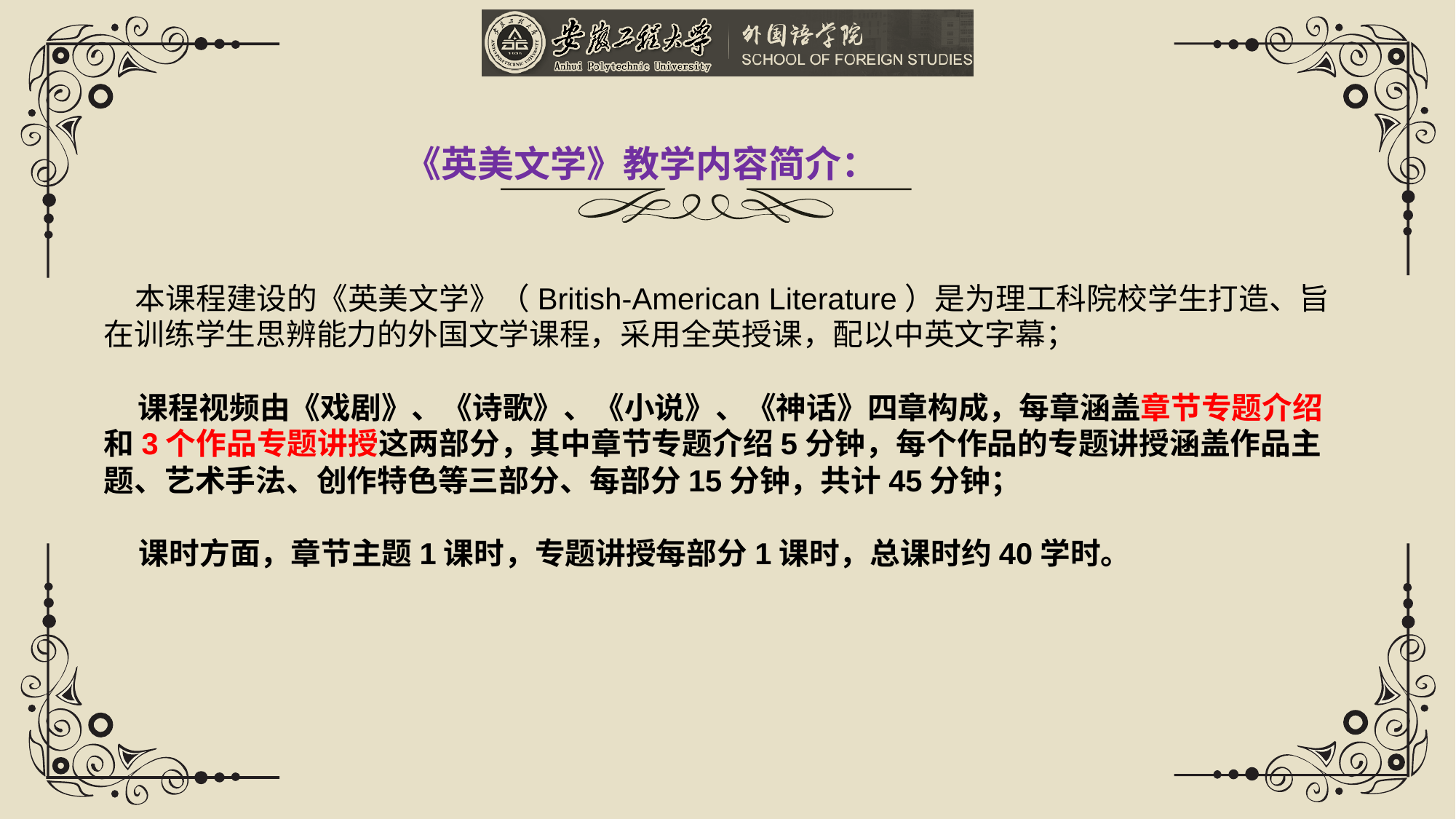

《英美文学》教学内容简介：
    本课程建设的《英美文学》（British-American Literature）是为理工科院校学生打造、旨在训练学生思辨能力的外国文学课程，采用全英授课，配以中英文字幕；

    课程视频由《戏剧》、《诗歌》、《小说》、《神话》四章构成，每章涵盖章节专题介绍和3个作品专题讲授这两部分，其中章节专题介绍5分钟，每个作品的专题讲授涵盖作品主题、艺术手法、创作特色等三部分、每部分15分钟，共计45分钟；

    课时方面，章节主题1课时，专题讲授每部分1课时，总课时约40学时。